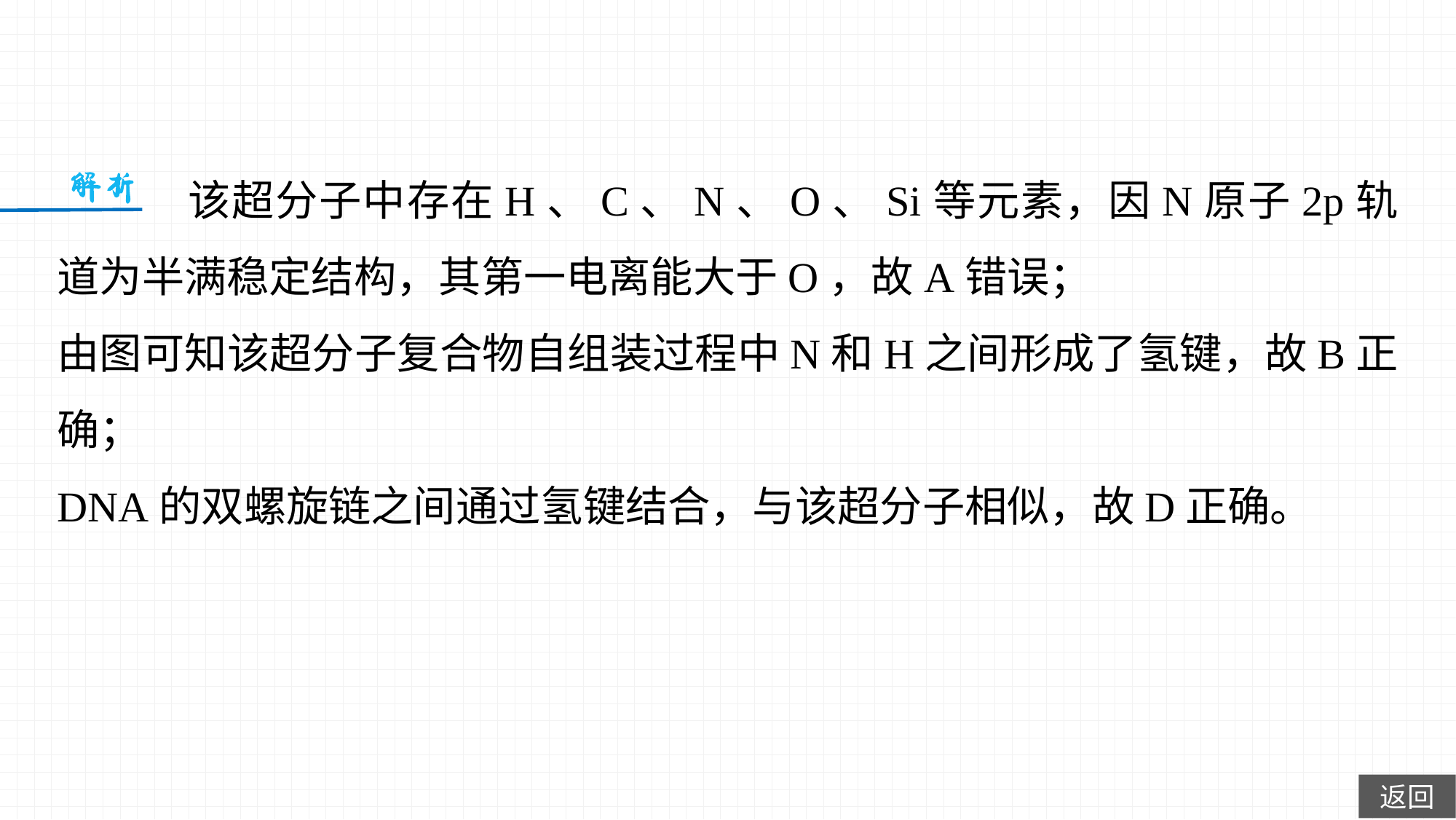

该超分子中存在H、C、N、O、Si等元素，因N原子2p轨道为半满稳定结构，其第一电离能大于O，故A错误；
由图可知该超分子复合物自组装过程中N和H之间形成了氢键，故B正确；
DNA的双螺旋链之间通过氢键结合，与该超分子相似，故D正确。

返回